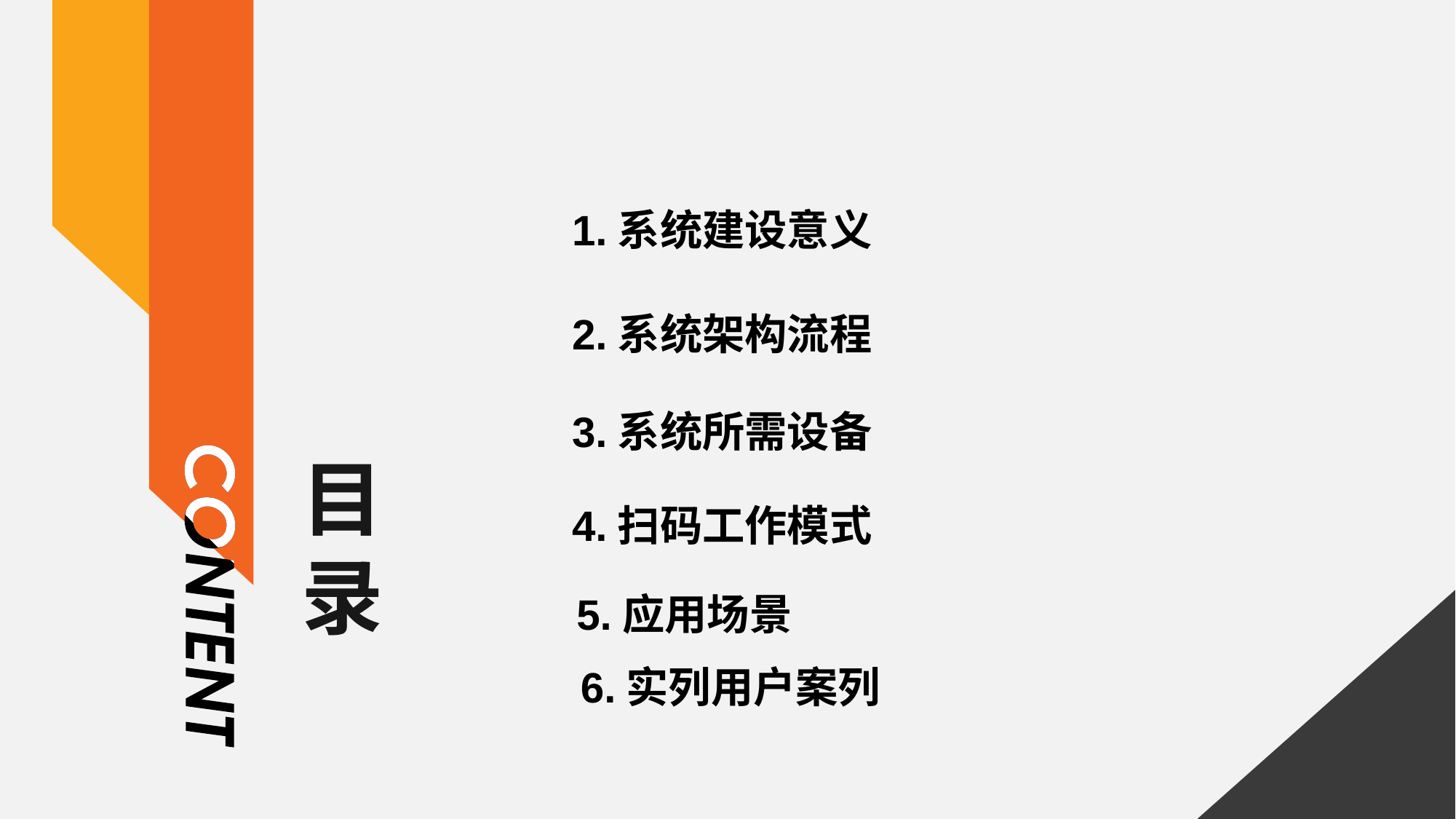

1.系统建设意义

2.系统架构流程
3.系统所需设备
目录

4.扫码工作模式
5.应用场景

6.实列用户案列